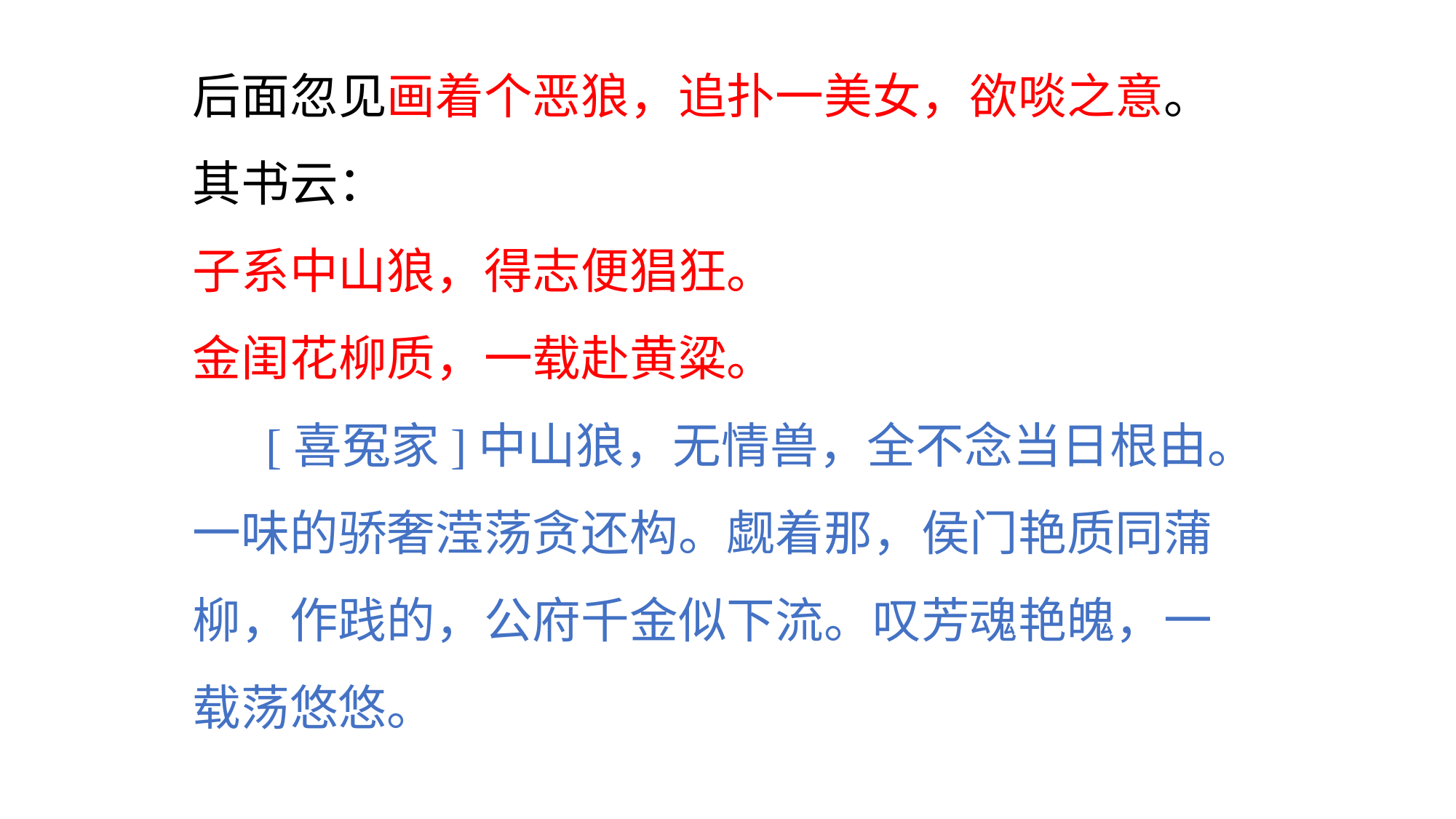

后面忽见画着个恶狼，追扑一美女，欲啖之意。其书云：
子系中山狼，得志便猖狂。
金闺花柳质，一载赴黄粱。
      [喜冤家]中山狼，无情兽，全不念当日根由。一味的骄奢滢荡贪还构。觑着那，侯门艳质同蒲柳，作践的，公府千金似下流。叹芳魂艳魄，一载荡悠悠。